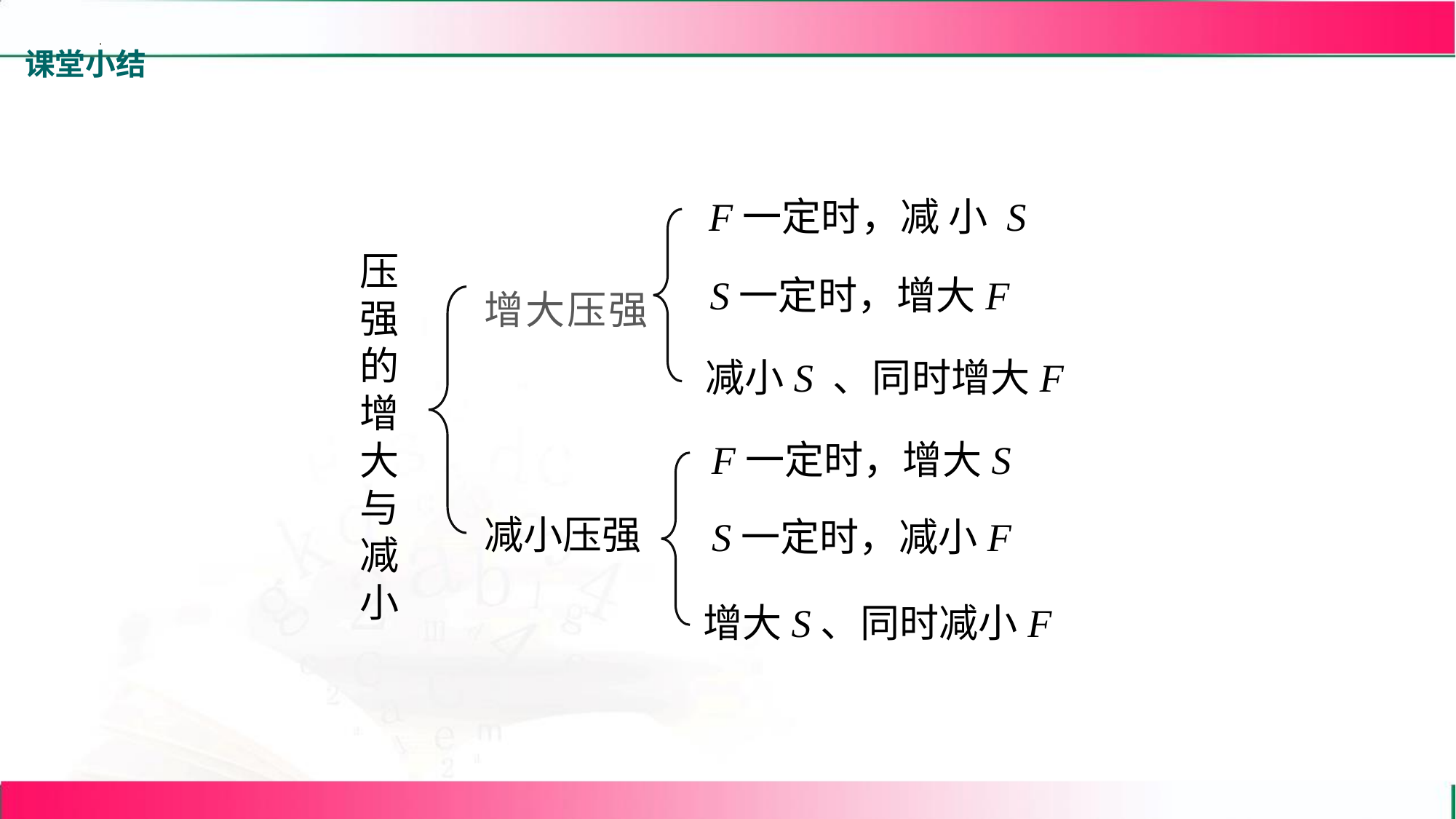

课堂小结
F一定时，减 小 S

压强的增大与减小
 S一定时，增大F
增大压强

减小S 、同时增大F
F一定时，增大S

减小压强
S一定时，减小F
增大S、同时减小F